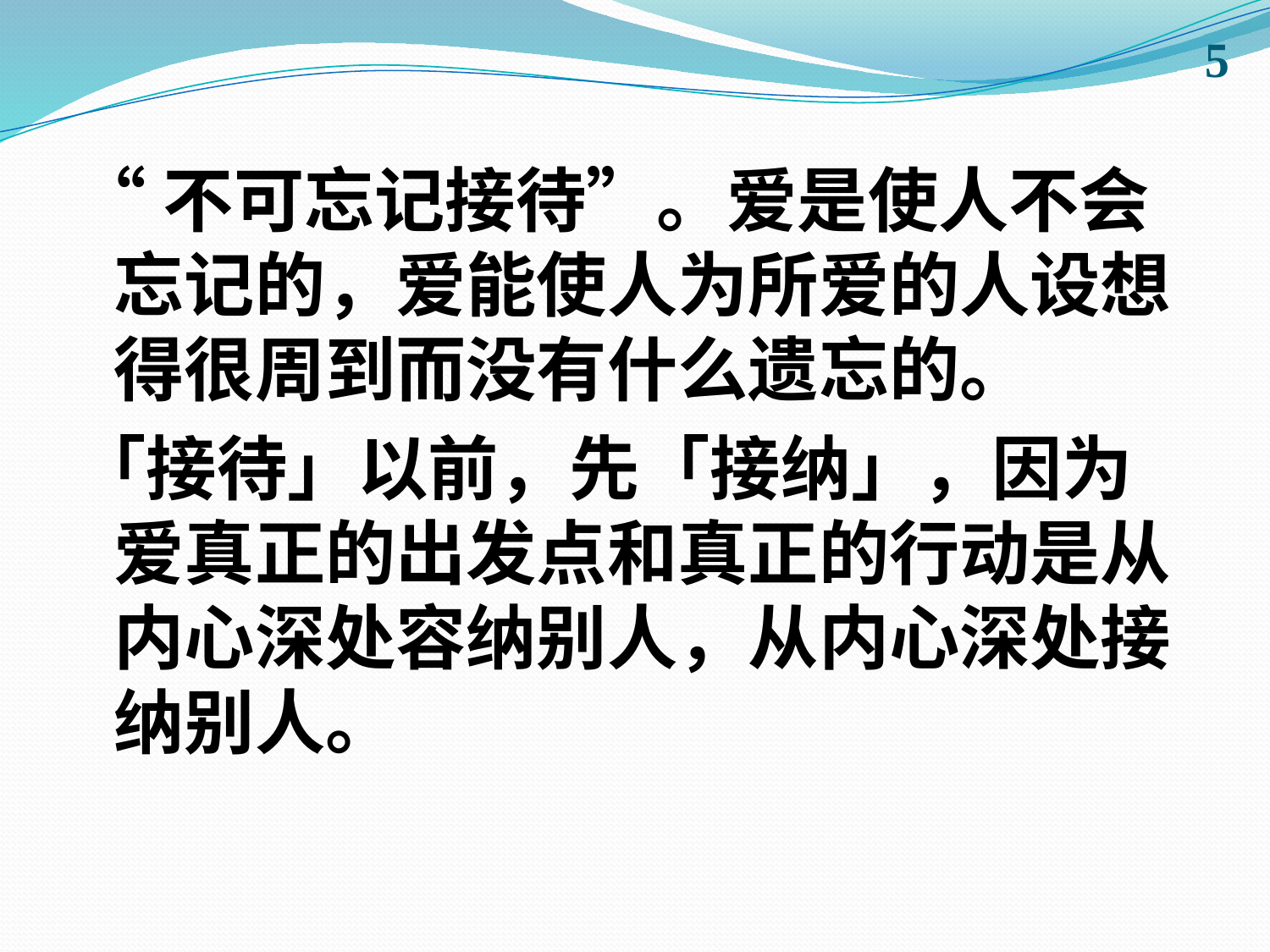

5

“不可忘记接待”。爱是使人不会忘记的，爱能使人为所爱的人设想得很周到而没有什么遗忘的。
「接待」以前，先「接纳」，因为爱真正的出发点和真正的行动是从内心深处容纳别人，从内心深处接纳别人。